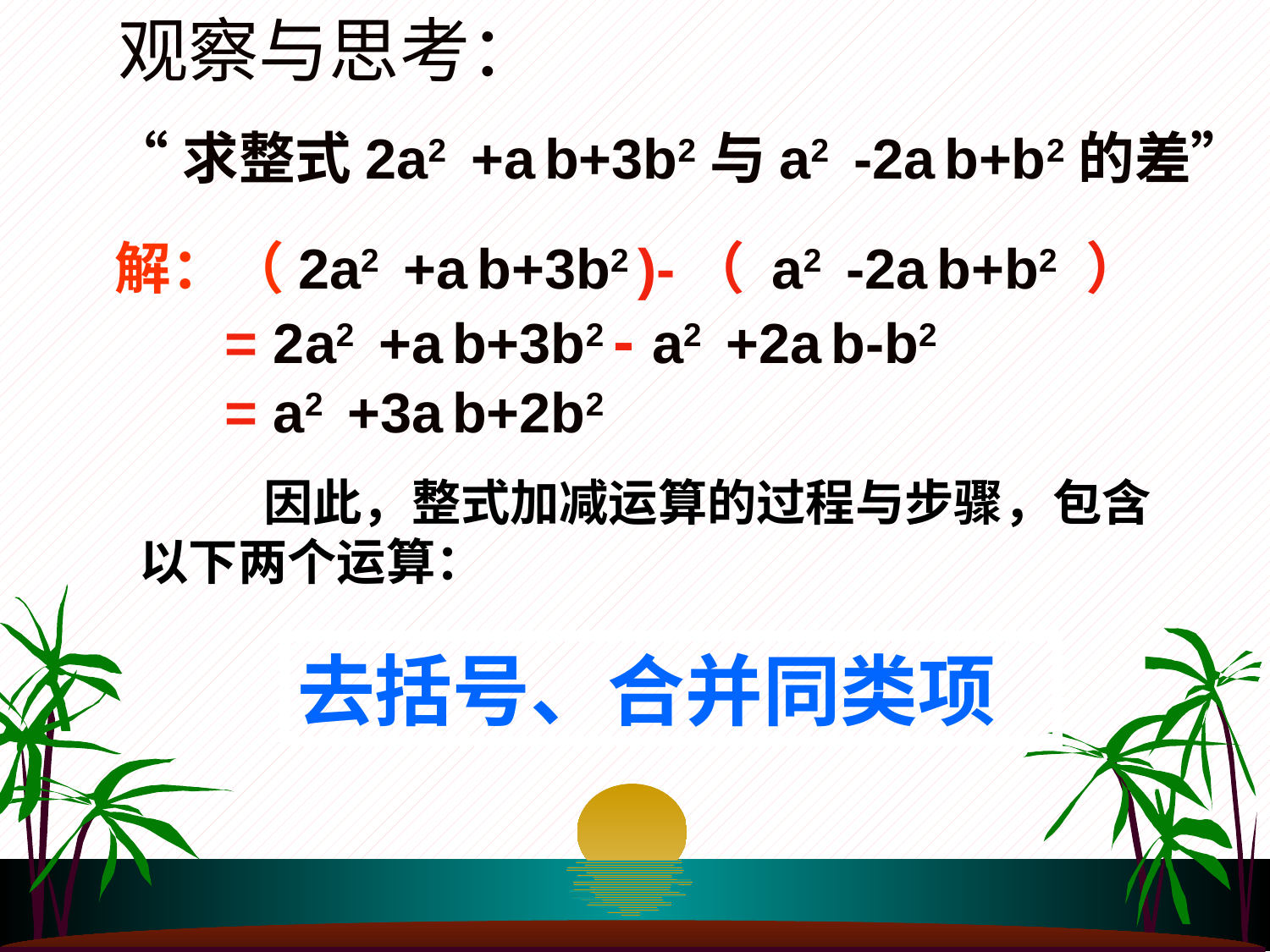

观察与思考：
“求整式2a2  +a b+3b2与a2  -2a b+b2的差”
解：（2a2  +a b+3b2 )-（ a2  -2a b+b2 ）
       = 2a2  +a b+3b2 - a2  +2a b-b2
       = a2  +3a b+2b2
          因此，整式加减运算的过程与步骤，包含以下两个运算：
去括号、合并同类项